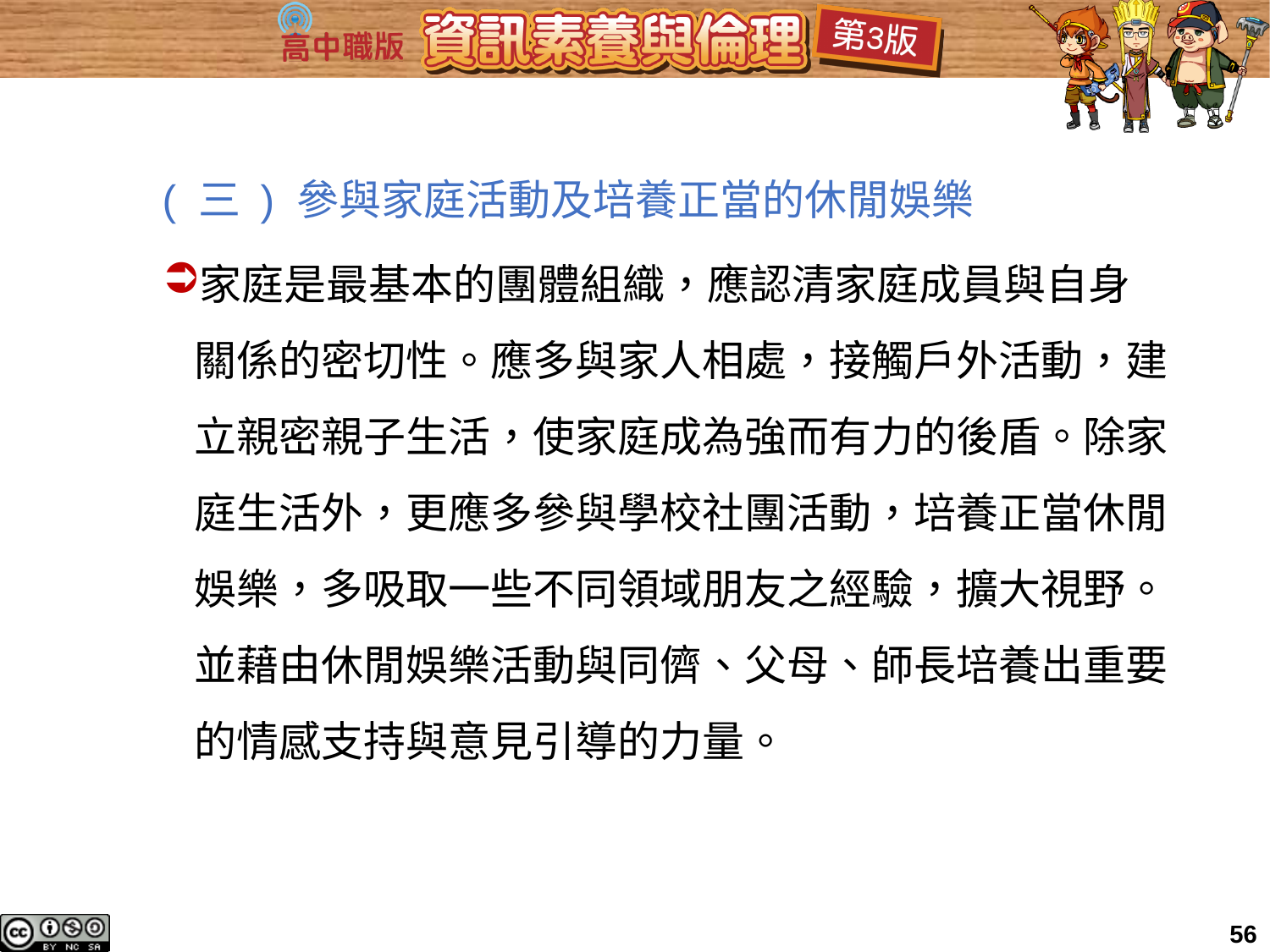

( 三 ) 參與家庭活動及培養正當的休閒娛樂
家庭是最基本的團體組織，應認清家庭成員與自身關係的密切性。應多與家人相處，接觸戶外活動，建立親密親子生活，使家庭成為強而有力的後盾。除家庭生活外，更應多參與學校社團活動，培養正當休閒娛樂，多吸取一些不同領域朋友之經驗，擴大視野。並藉由休閒娛樂活動與同儕、父母、師長培養出重要的情感支持與意見引導的力量。
56